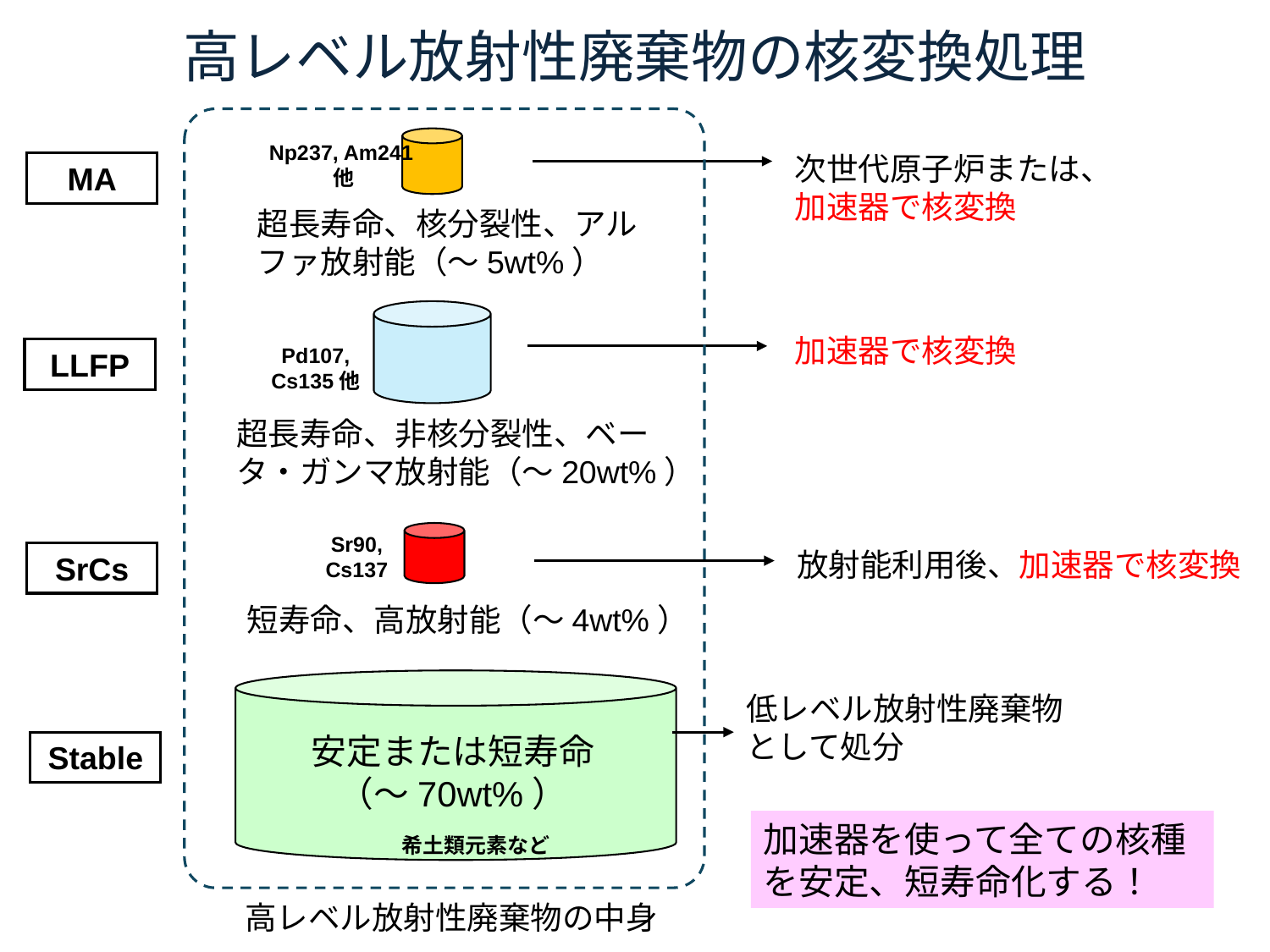

高レベル放射性廃棄物の核変換処理

Np237, Am241他
次世代原子炉または、加速器で核変換
MA
超長寿命、核分裂性、アルファ放射能（～5wt%）

加速器で核変換
Pd107, Cs135他
LLFP
超長寿命、非核分裂性、ベータ・ガンマ放射能（～20wt%）

Sr90, Cs137
放射能利用後、加速器で核変換
SrCs
短寿命、高放射能（～4wt%）

低レベル放射性廃棄物として処分
安定または短寿命
（～70wt%）
Stable
加速器を使って全ての核種を安定、短寿命化する！
希土類元素など
高レベル放射性廃棄物の中身